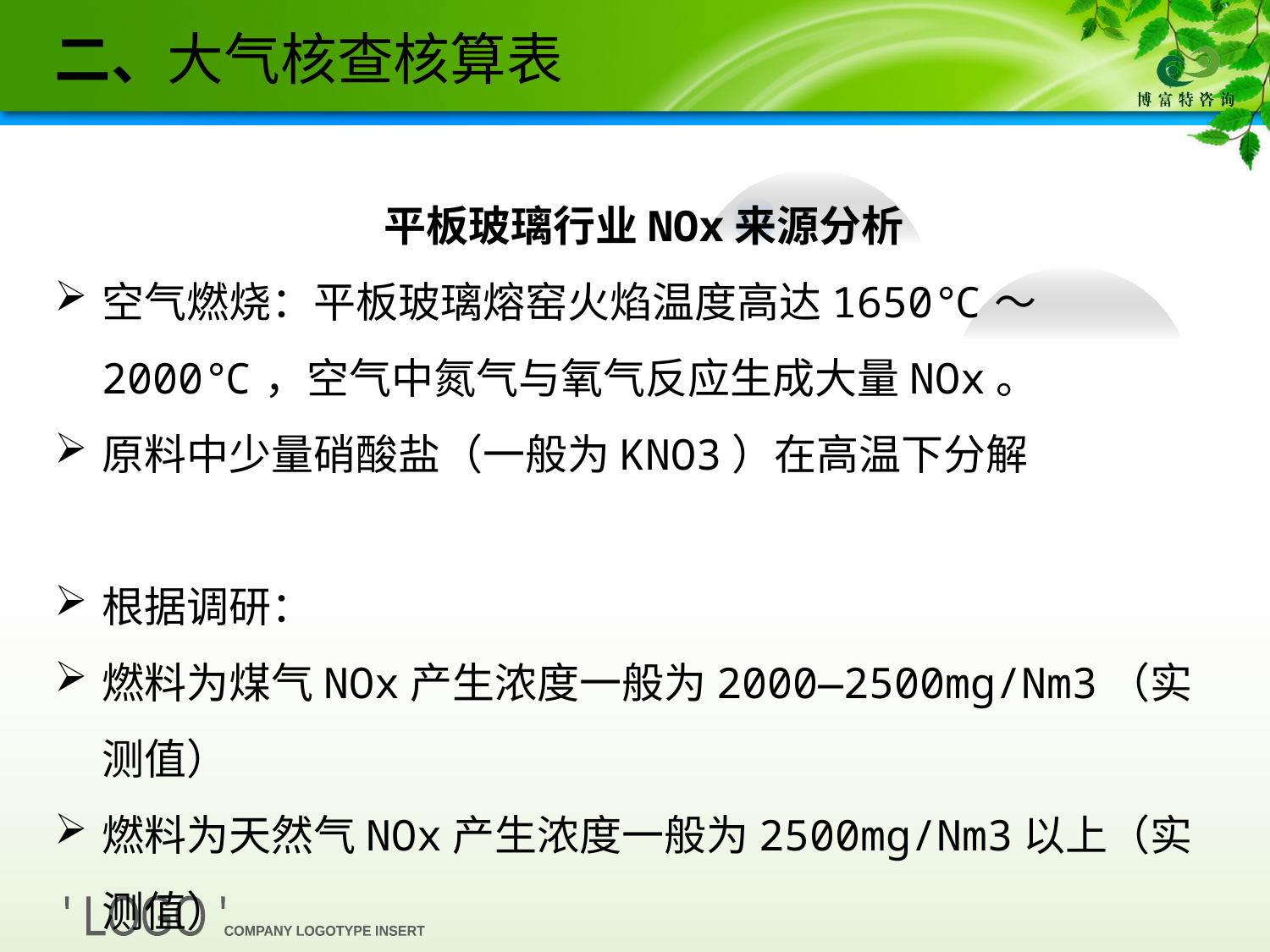

二、大气核查核算表
平板玻璃行业NOx来源分析
空气燃烧：平板玻璃熔窑火焰温度高达1650℃～2000℃，空气中氮气与氧气反应生成大量NOx。
原料中少量硝酸盐（一般为KNO3）在高温下分解

根据调研：
燃料为煤气NOx产生浓度一般为2000—2500mg/Nm3（实测值）
燃料为天然气NOx产生浓度一般为2500mg/Nm3以上（实测值）